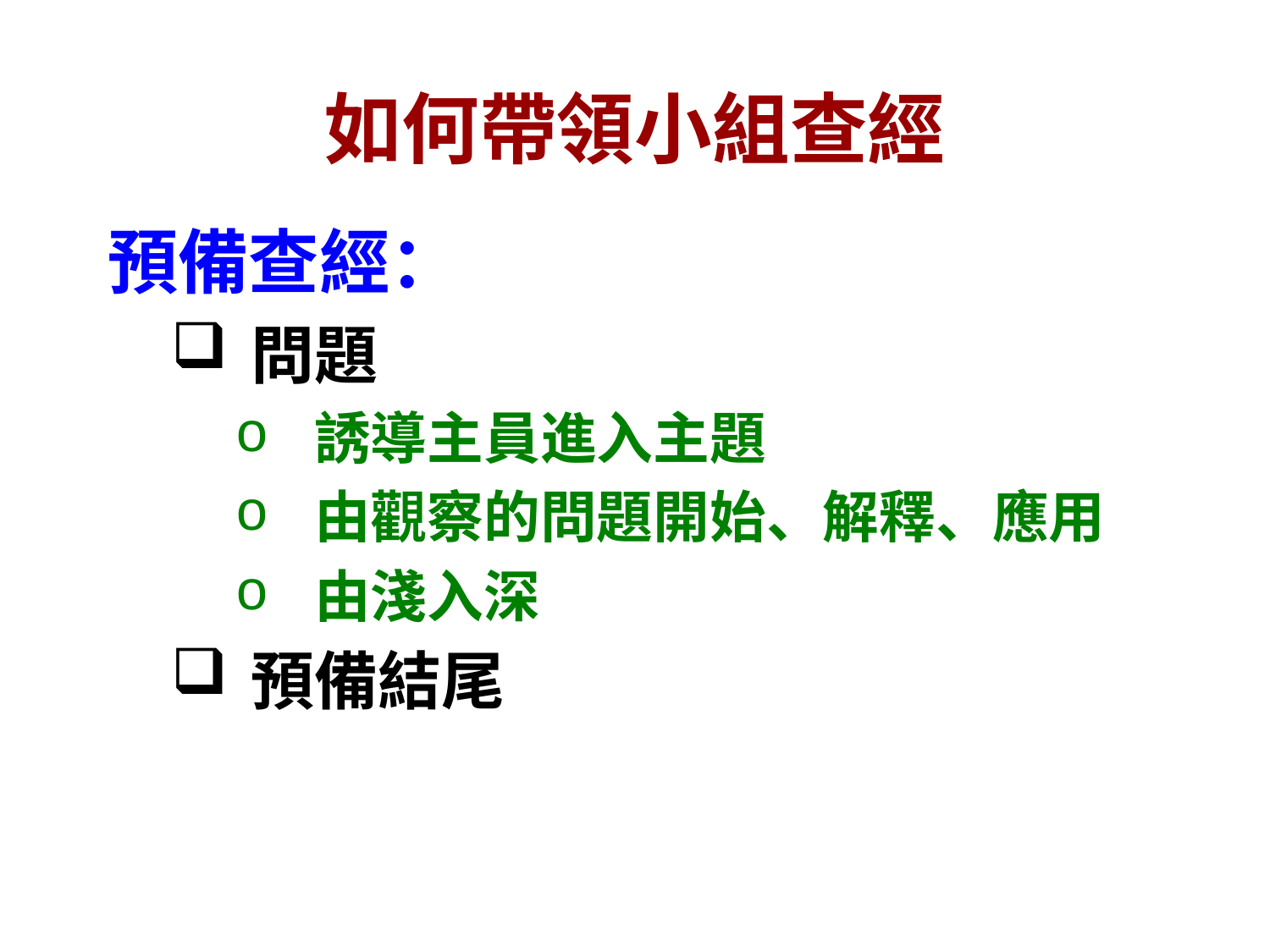

# 如何帶領小組查經
預備查經：
問題
誘導主員進入主題
由觀察的問題開始、解釋、應用
由淺入深
預備結尾